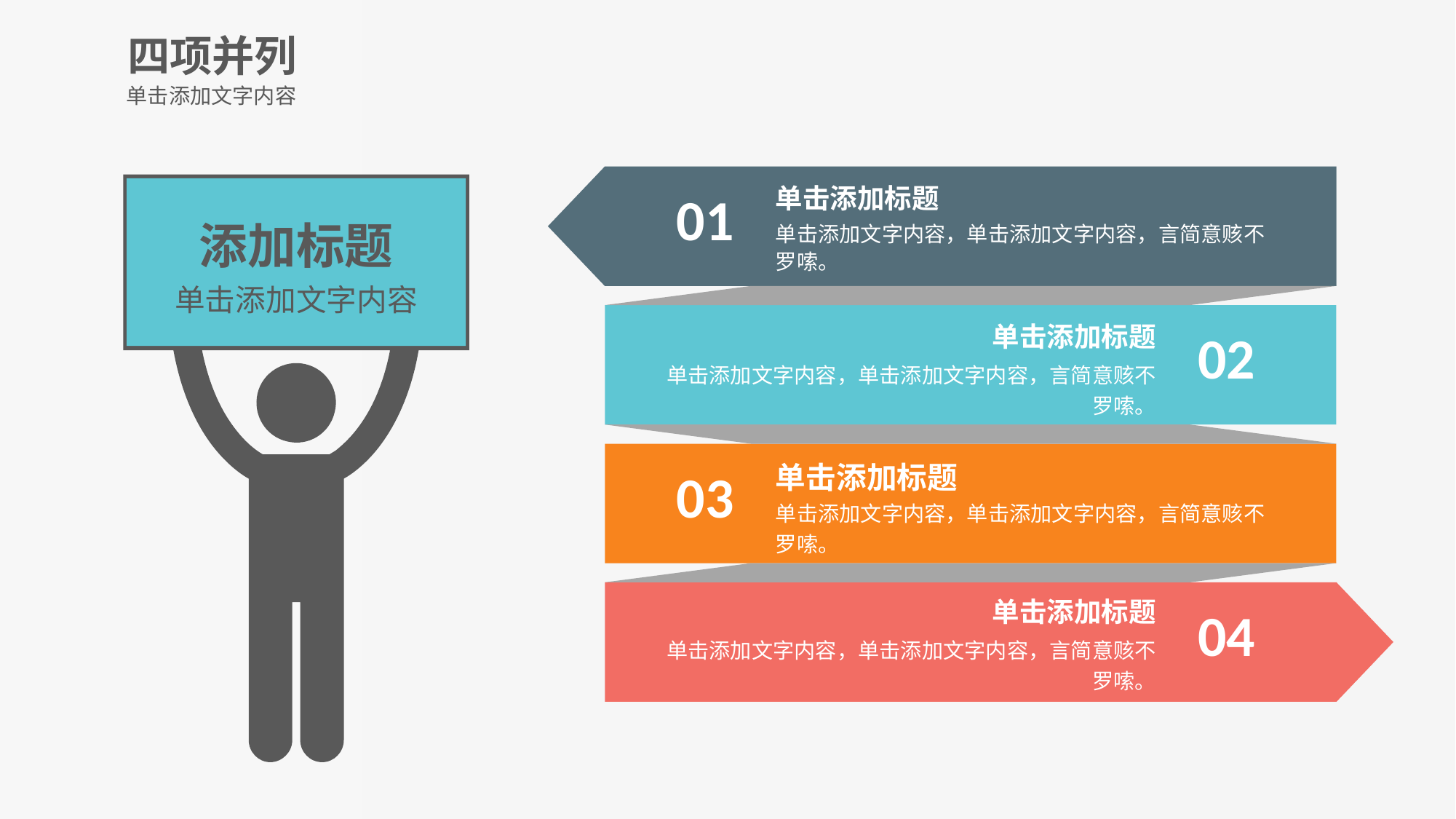

四项并列
https://www.ypppt.com/
单击添加文字内容

01
单击添加标题
单击添加文字内容，单击添加文字内容，言简意赅不罗嗦。
添加标题
单击添加文字内容

02
单击添加标题
单击添加文字内容，单击添加文字内容，言简意赅不罗嗦。

03
单击添加标题
单击添加文字内容，单击添加文字内容，言简意赅不罗嗦。

04
单击添加标题
单击添加文字内容，单击添加文字内容，言简意赅不罗嗦。